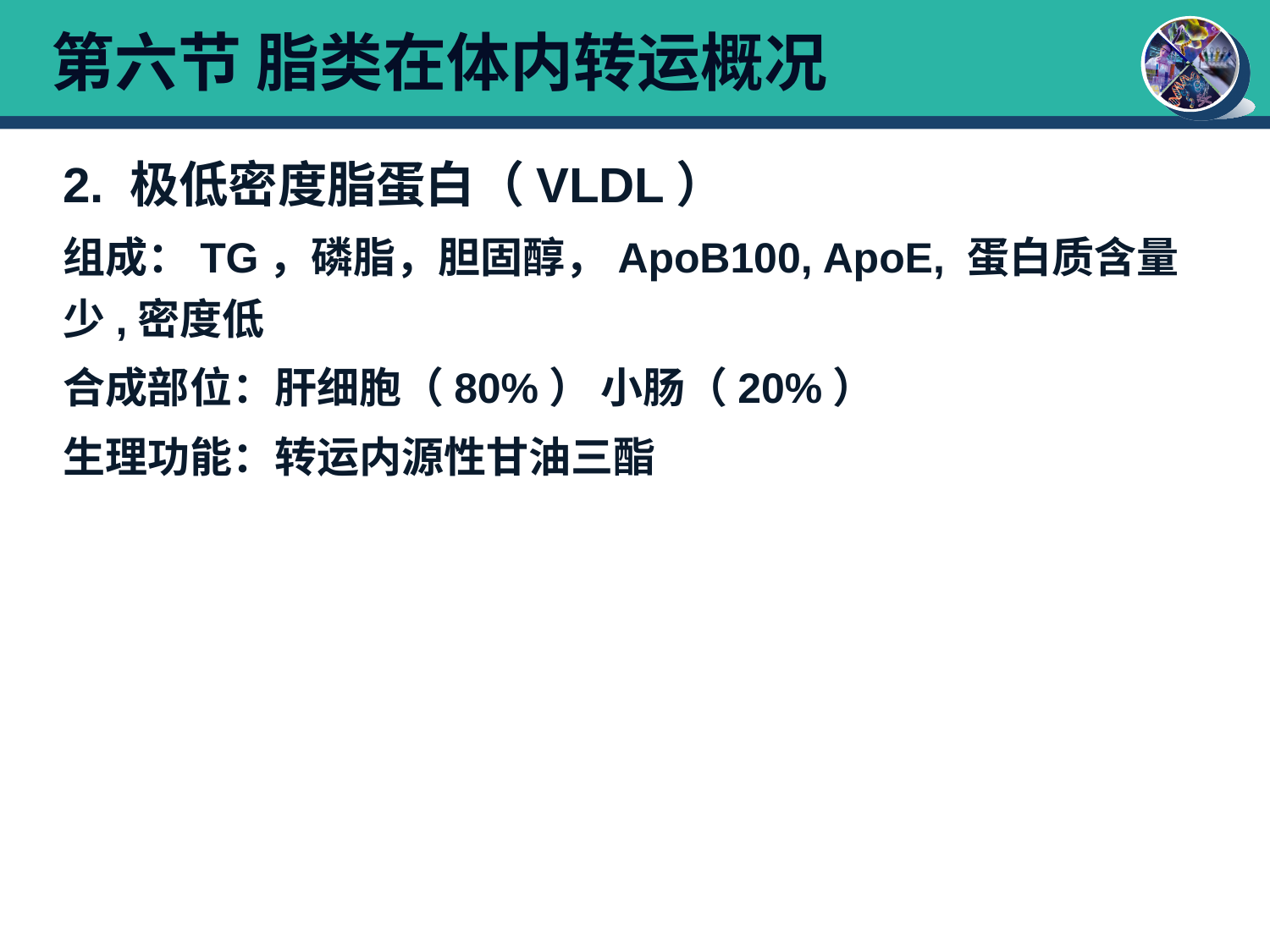

# 第六节 脂类在体内转运概况
2. 极低密度脂蛋白（VLDL）
组成：TG，磷脂，胆固醇，ApoB100, ApoE, 蛋白质含量少,密度低
合成部位：肝细胞（80%） 小肠（20%）
生理功能：转运内源性甘油三酯